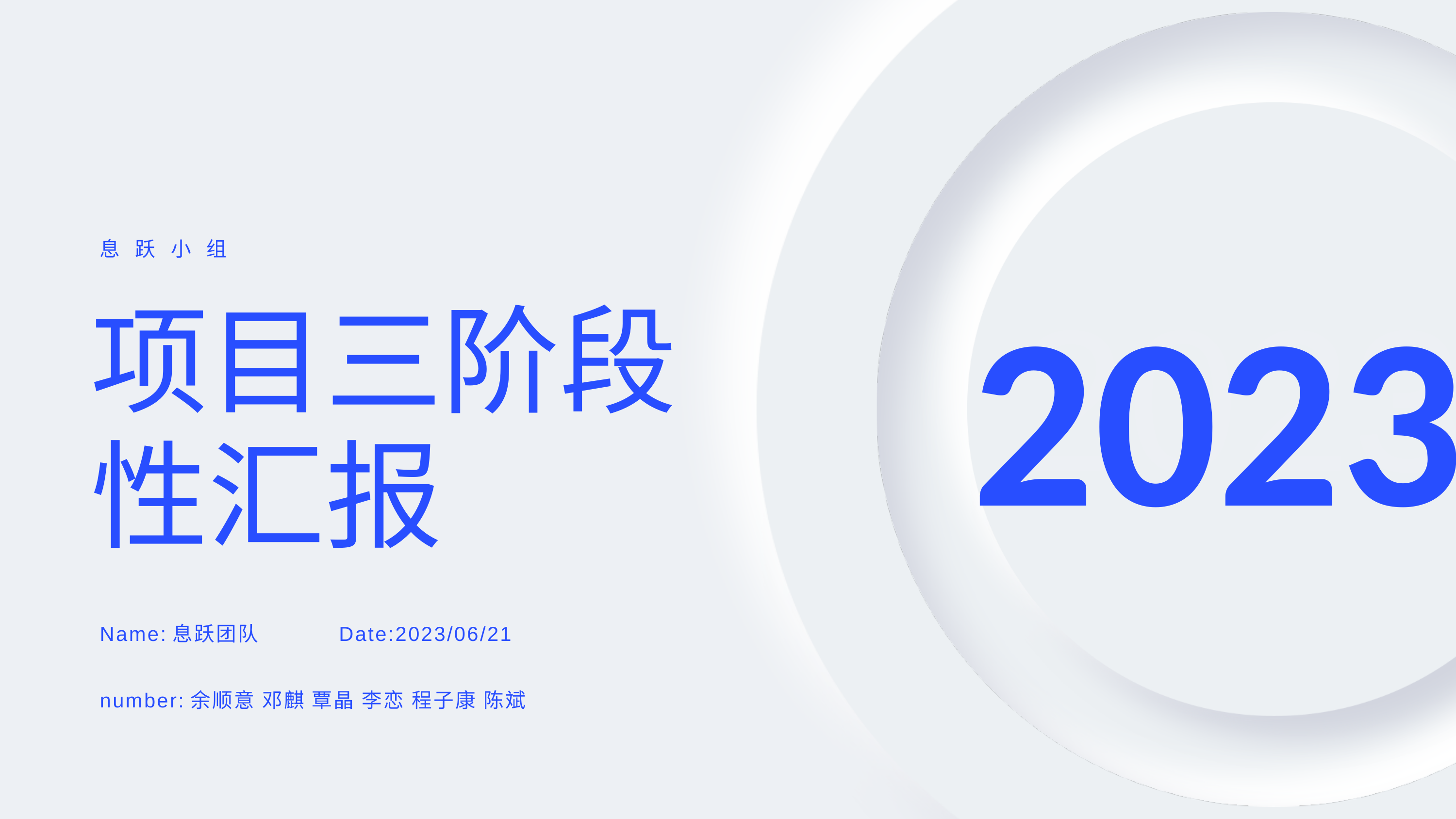

2023
2023
息跃小组
2023
项目三阶段性汇报
Date:2023/06/21
Name:息跃团队
number:余顺意 邓麒 覃晶 李恋 程子康 陈斌